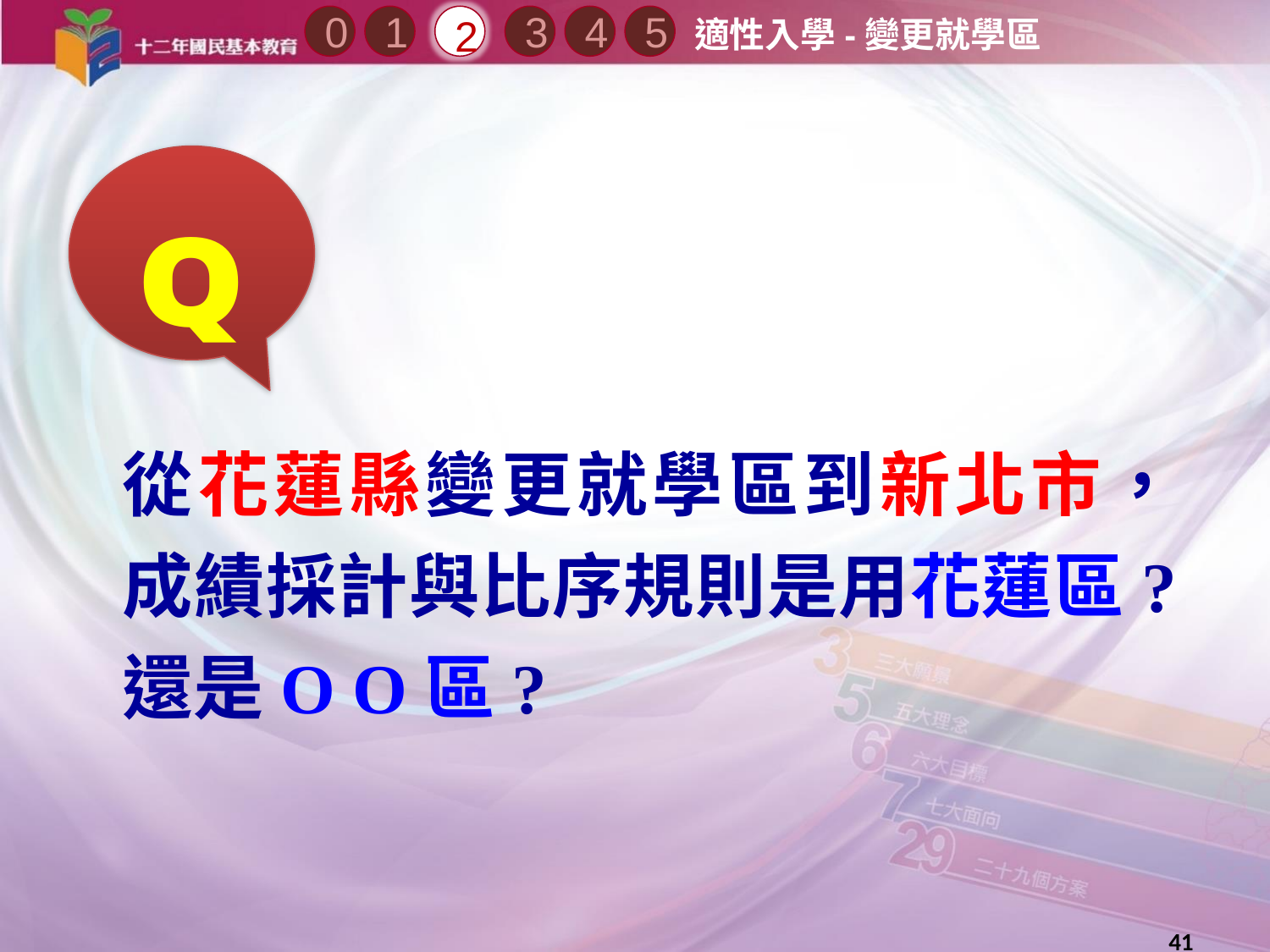

0
2
3
1
4
5
適性入學-變更就學區
Q
從花蓮縣變更就學區到新北市，成績採計與比序規則是用花蓮區? 還是O O區?
41